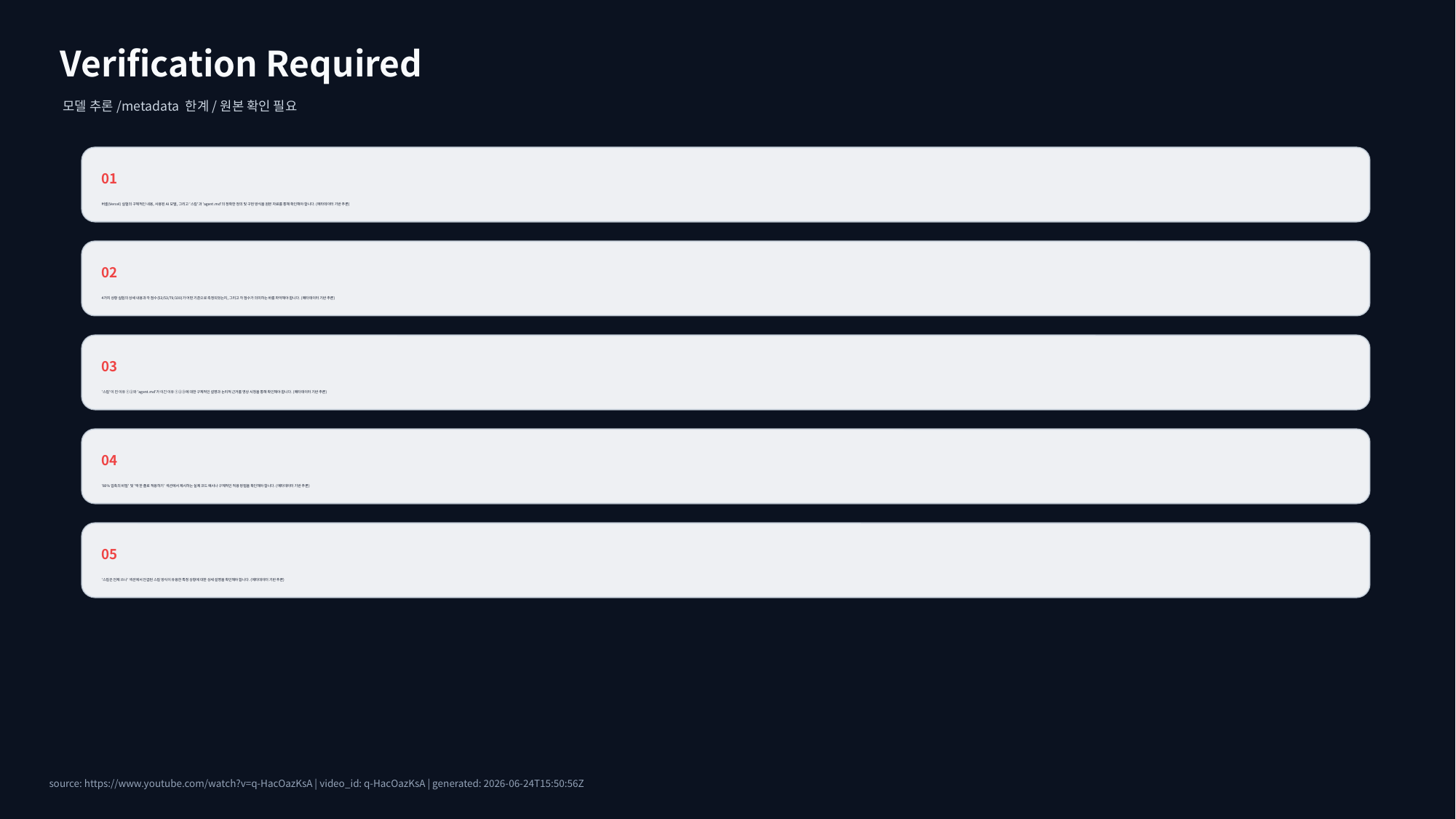

Verification Required
모델 추론/metadata 한계/원본 확인 필요

01
버셀(Vercel) 실험의 구체적인 내용, 사용된 AI 모델, 그리고 '스킬'과 'agent.md'의 정확한 정의 및 구현 방식을 원본 자료를 통해 확인해야 합니다. (메타데이터 기반 추론)

02
4가지 상황 실험의 상세 내용과 각 점수(53/53/79/100)가 어떤 기준으로 측정되었는지, 그리고 각 점수가 의미하는 바를 파악해야 합니다. (메타데이터 기반 추론)

03
'스킬'이 진 이유 ①②와 'agent.md'가 이긴 이유 ①②③에 대한 구체적인 설명과 논리적 근거를 영상 시청을 통해 확인해야 합니다. (메타데이터 기반 추론)

04
'80% 압축의 비밀' 및 '딱 한 줄로 적용하기' 섹션에서 제시하는 실제 코드 예시나 구체적인 적용 방법을 확인해야 합니다. (메타데이터 기반 추론)

05
'스킬은 언제 쓰나' 섹션에서 언급된 스킬 방식이 유용한 특정 상황에 대한 상세 설명을 확인해야 합니다. (메타데이터 기반 추론)
source: https://www.youtube.com/watch?v=q-HacOazKsA | video_id: q-HacOazKsA | generated: 2026-06-24T15:50:56Z